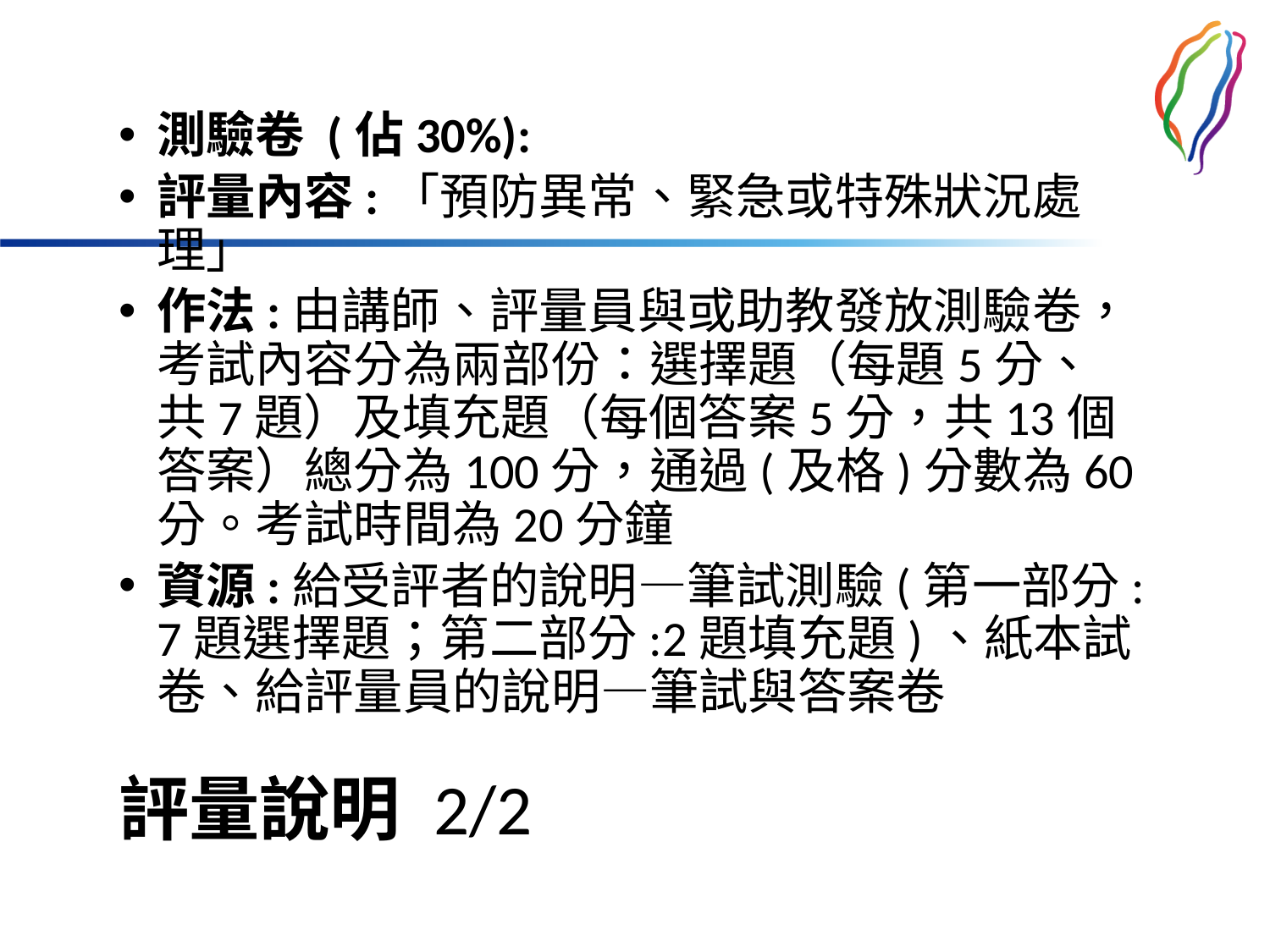

測驗卷 (佔30%):
評量內容:「預防異常、緊急或特殊狀況處理」
作法:由講師、評量員與或助教發放測驗卷，考試內容分為兩部份：選擇題（每題5分、共7題）及填充題（每個答案5分，共13個答案）總分為100分，通過(及格)分數為60分。考試時間為20分鐘
資源:給受評者的說明—筆試測驗(第一部分:7題選擇題；第二部分:2題填充題)、紙本試卷、給評量員的說明—筆試與答案卷
# 評量說明 2/2